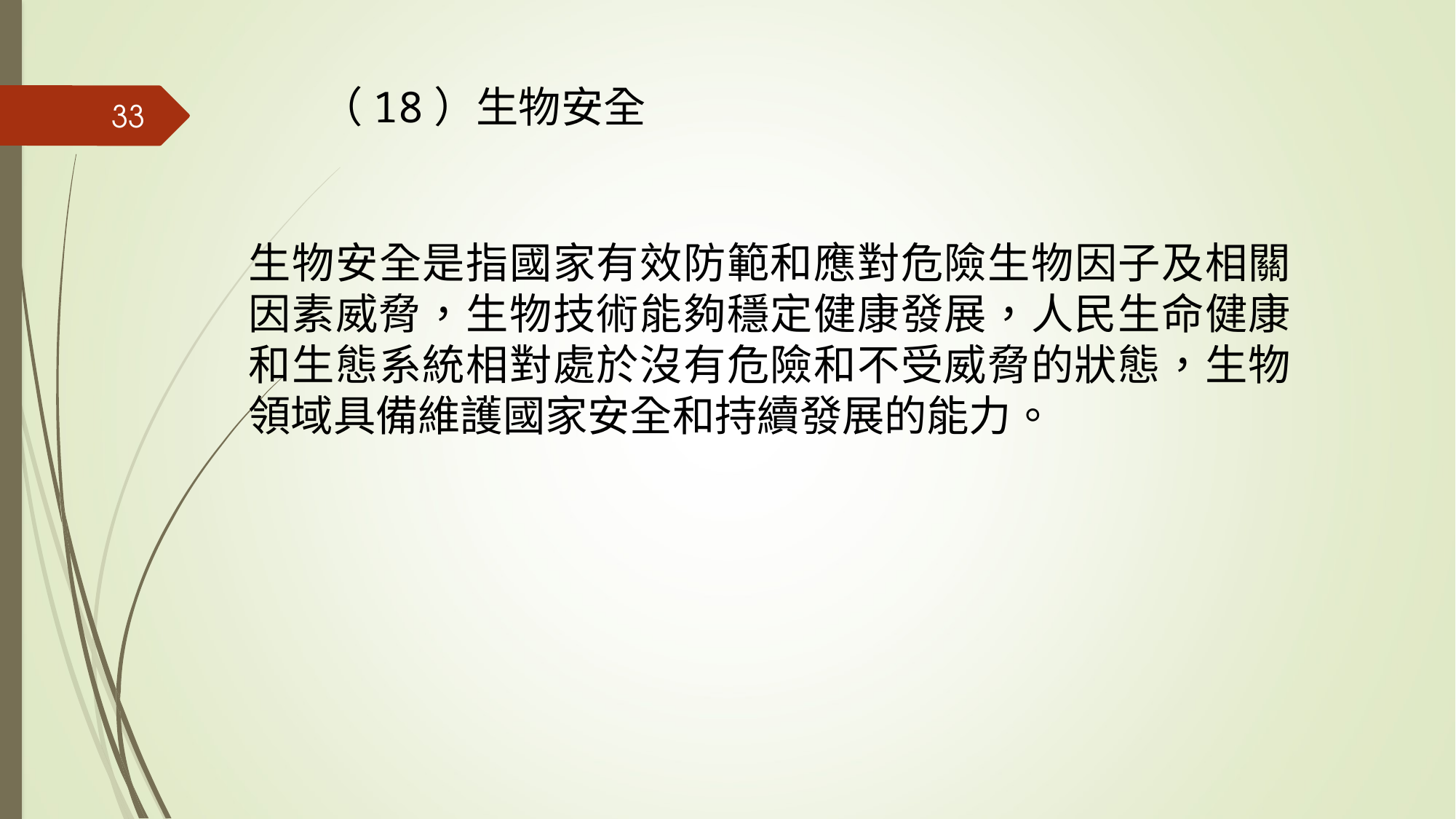

# （18）生物安全
33
生物安全是指國家有效防範和應對危險生物因子及相關因素威脅，生物技術能夠穩定健康發展，人民生命健康和生態系統相對處於沒有危險和不受威脅的狀態，生物領域具備維護國家安全和持續發展的能力。